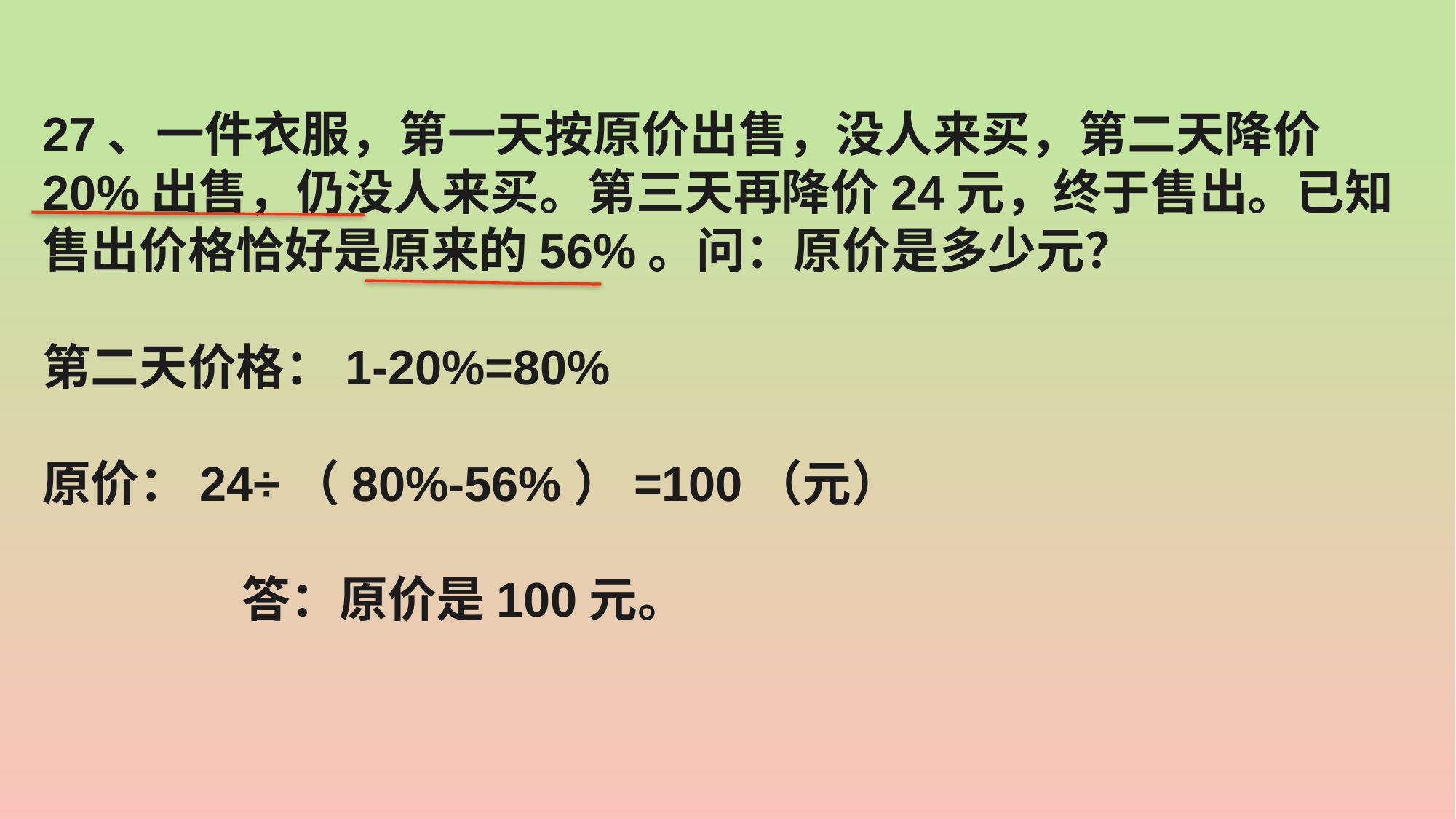

27、一件衣服，第一天按原价出售，没人来买，第二天降价20%出售，仍没人来买。第三天再降价24元，终于售出。已知售出价格恰好是原来的56%。问：原价是多少元？

第二天价格：1-20%=80%

原价：24÷（80%-56%）=100（元）

              答：原价是100元。